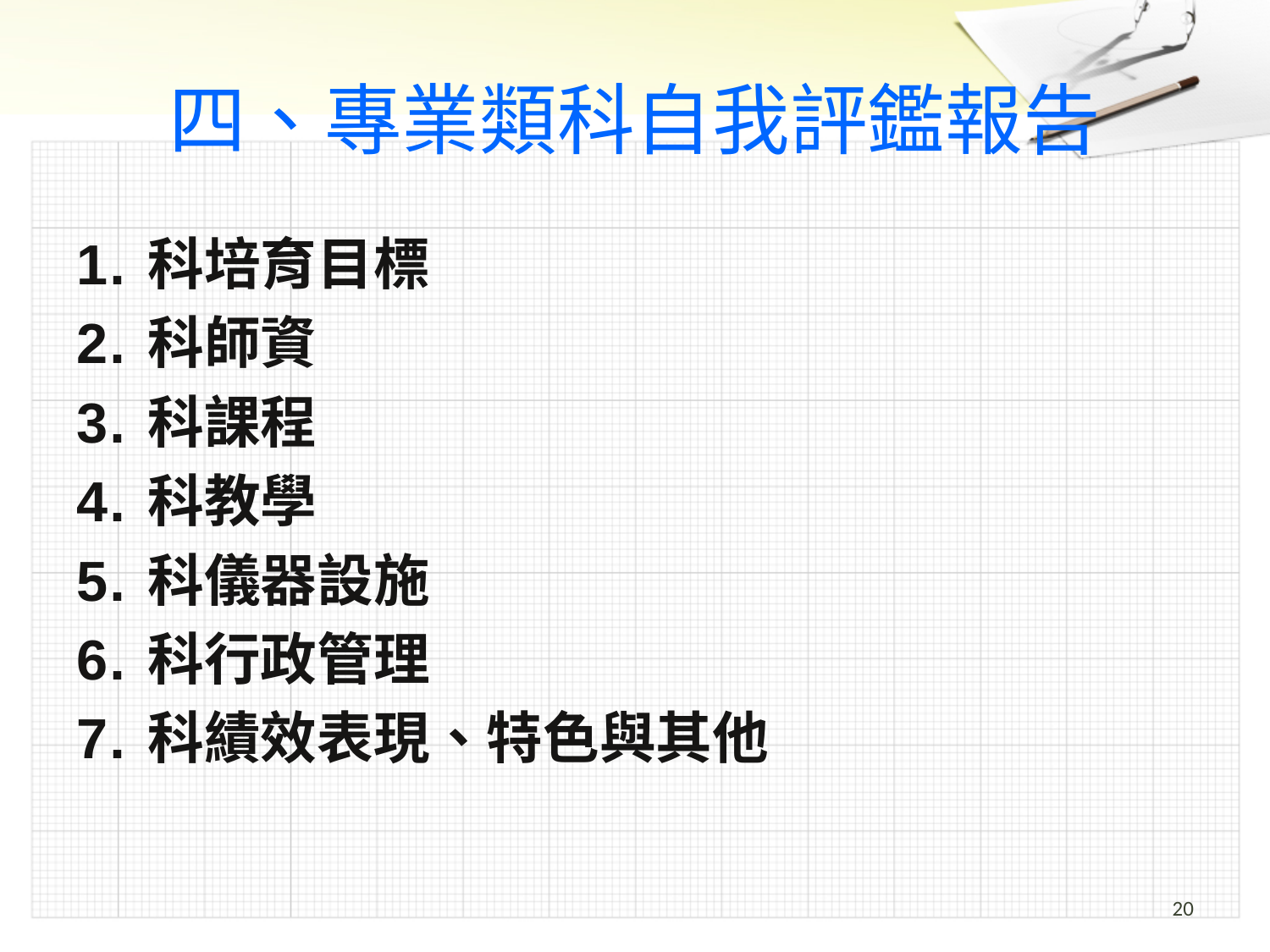

# 四、專業類科自我評鑑報告
科培育目標
科師資
科課程
科教學
科儀器設施
科行政管理
科績效表現、特色與其他
20